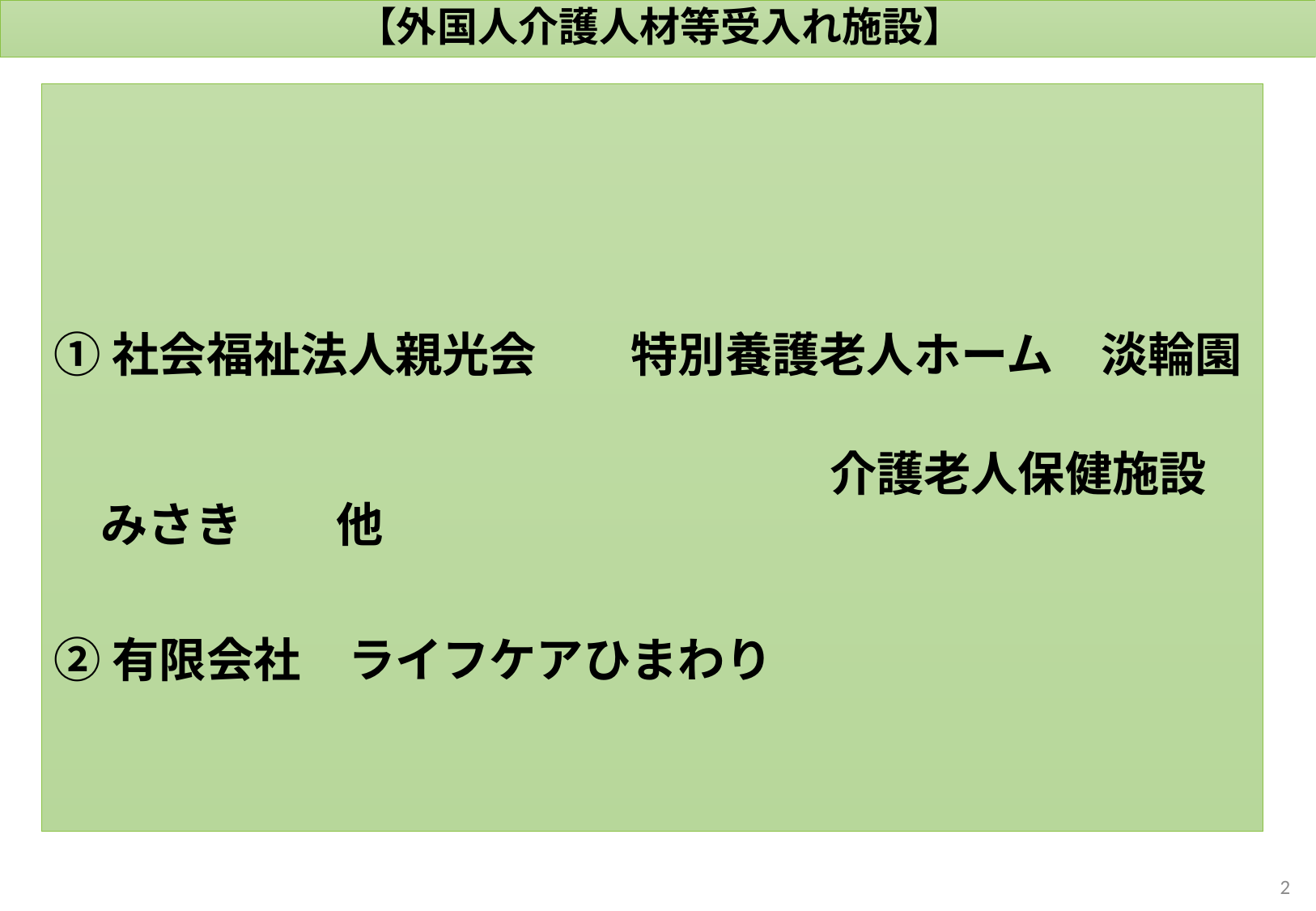

# 【外国人介護人材等受入れ施設】

①社会福祉法人親光会　　特別養護老人ホーム　淡輪園
　　　　　　　　　　　　　　　　  介護老人保健施設　みさき　　他

②有限会社　ライフケアひまわり
2